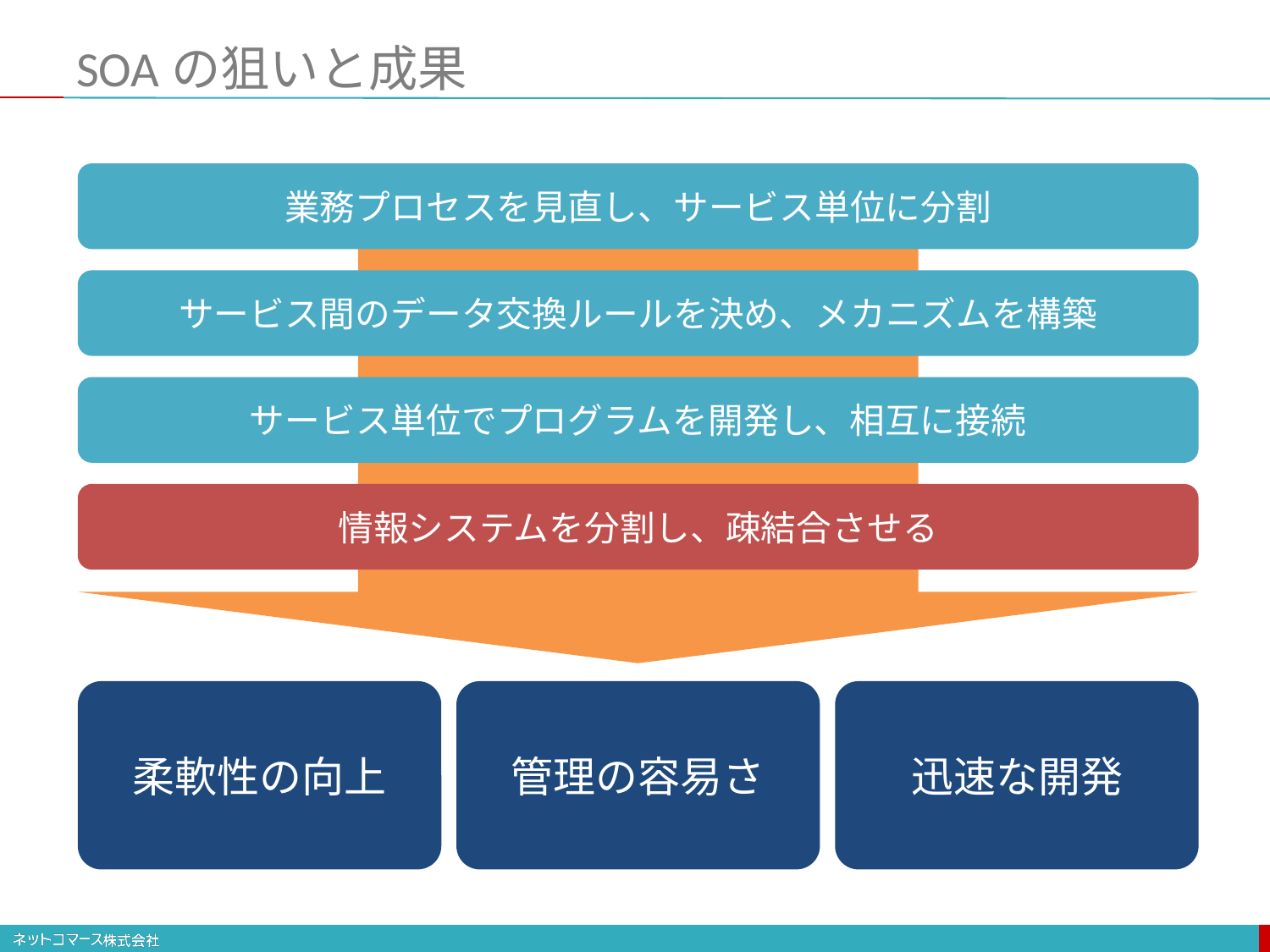

# SOAの狙いと成果
業務プロセスを見直し、サービス単位に分割

サービス間のデータ交換ルールを決め、メカニズムを構築
サービス単位でプログラムを開発し、相互に接続
情報システムを分割し、疎結合させる
柔軟性の向上
管理の容易さ
迅速な開発